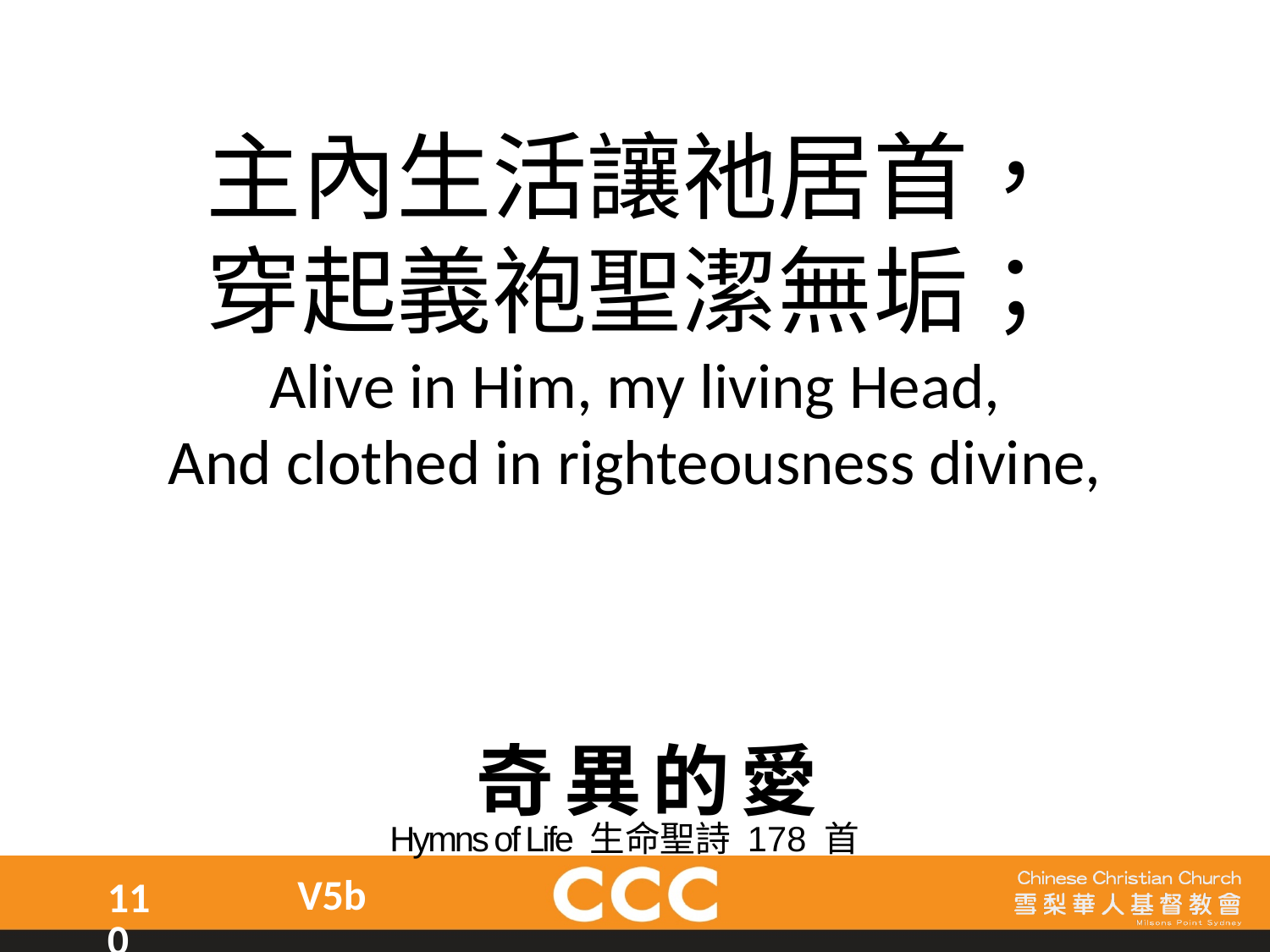

主內生活讓祂居首，
穿起義袍聖潔無垢；
Alive in Him, my living Head,
And clothed in righteousness divine,
奇異的愛
Hymns of Life 生命聖詩 178 首
V5b
110